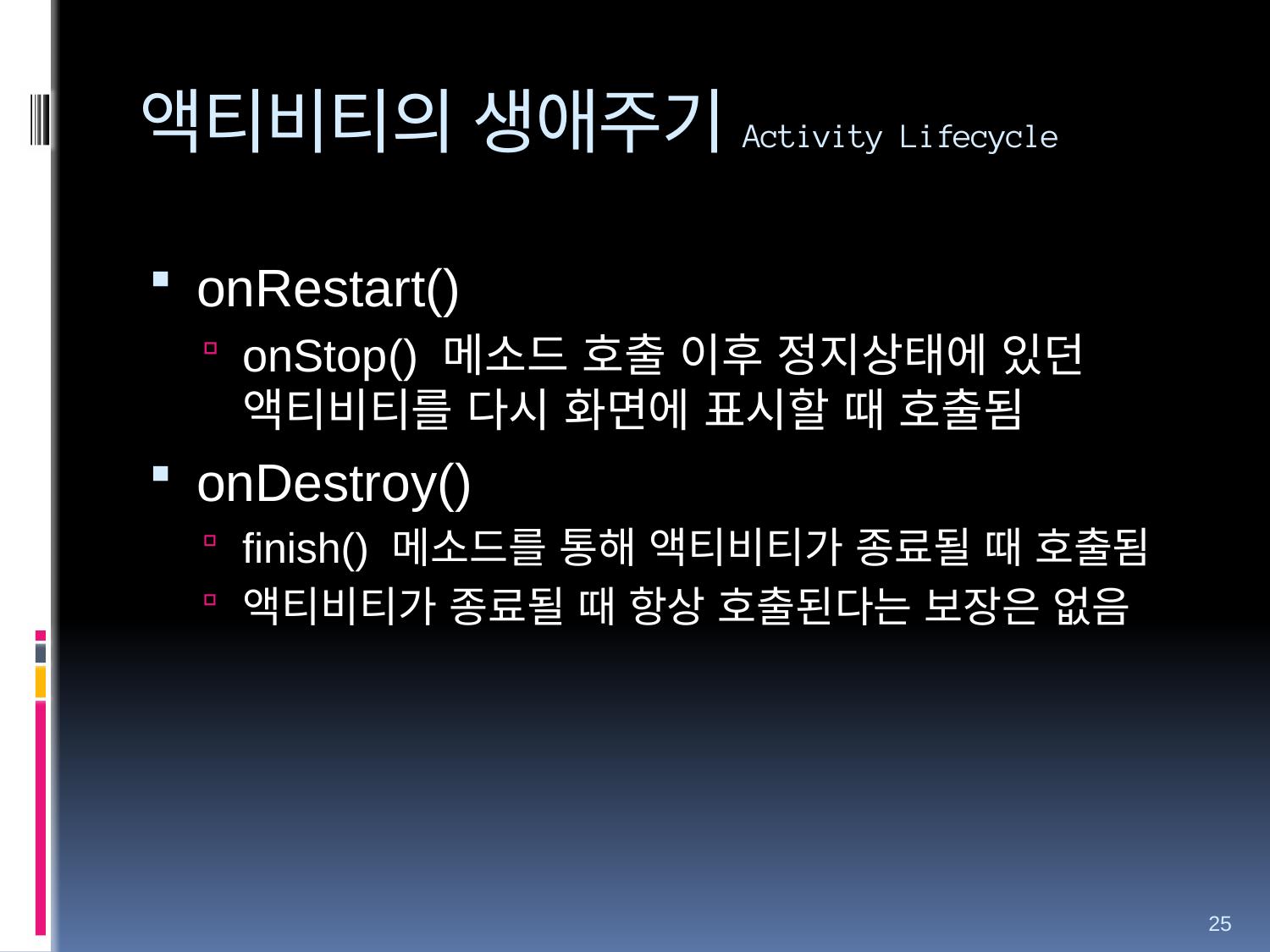

# 액티비티의 생애주기Activity Lifecycle
onRestart()
onStop() 메소드 호출 이후 정지상태에 있던 액티비티를 다시 화면에 표시할 때 호출됨
onDestroy()
finish() 메소드를 통해 액티비티가 종료될 때 호출됨
액티비티가 종료될 때 항상 호출된다는 보장은 없음
25